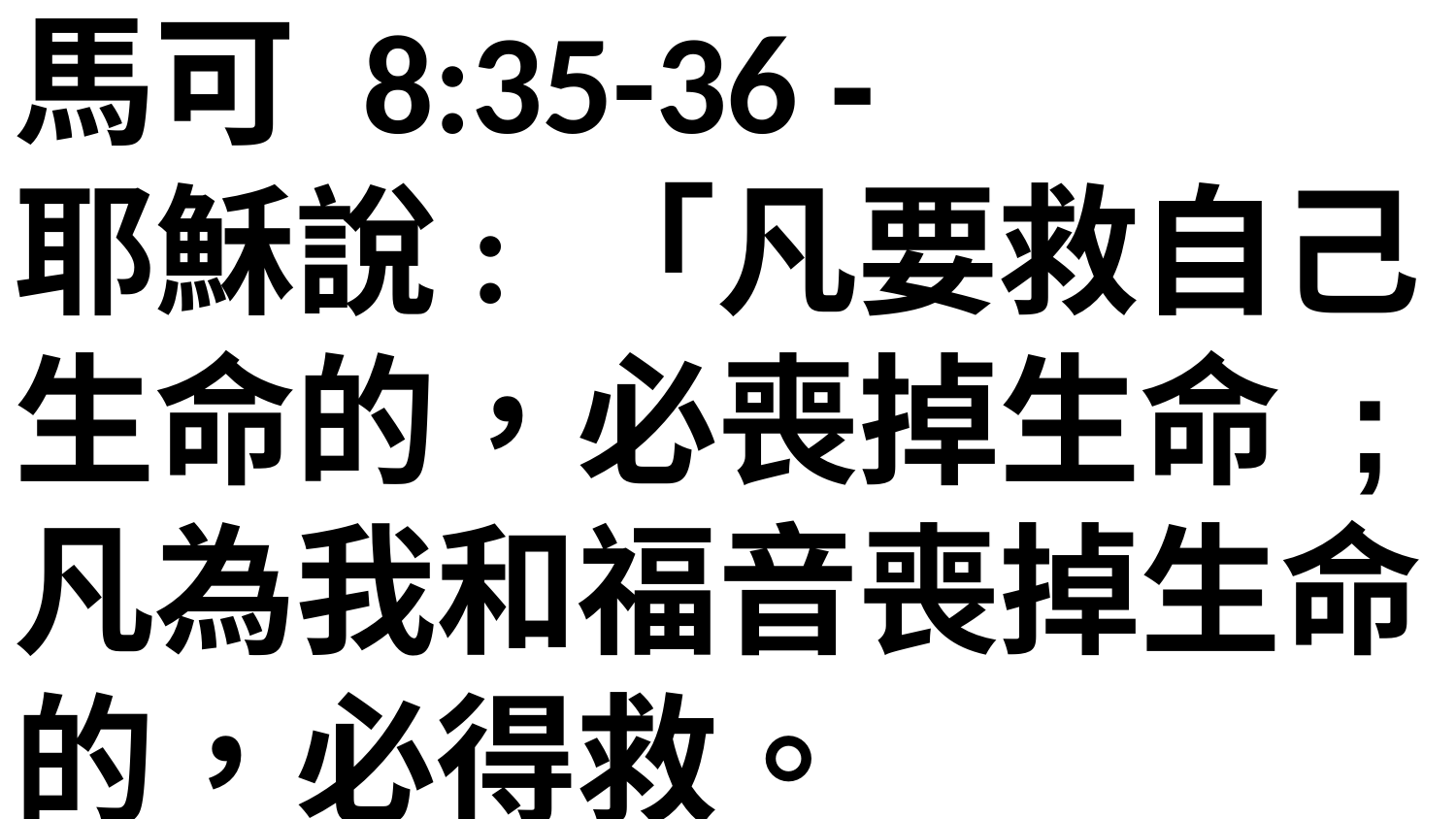

馬可 8:35-36 -
耶穌說: 「凡要救自己生命的，必喪掉生命 ; 凡為我和福音喪掉生命的，必得救。

一個人賺得全世界，卻賠上自己的靈魂，有什麼好處呢？或者有什麼人可以用自己的靈魂換取什麼？”